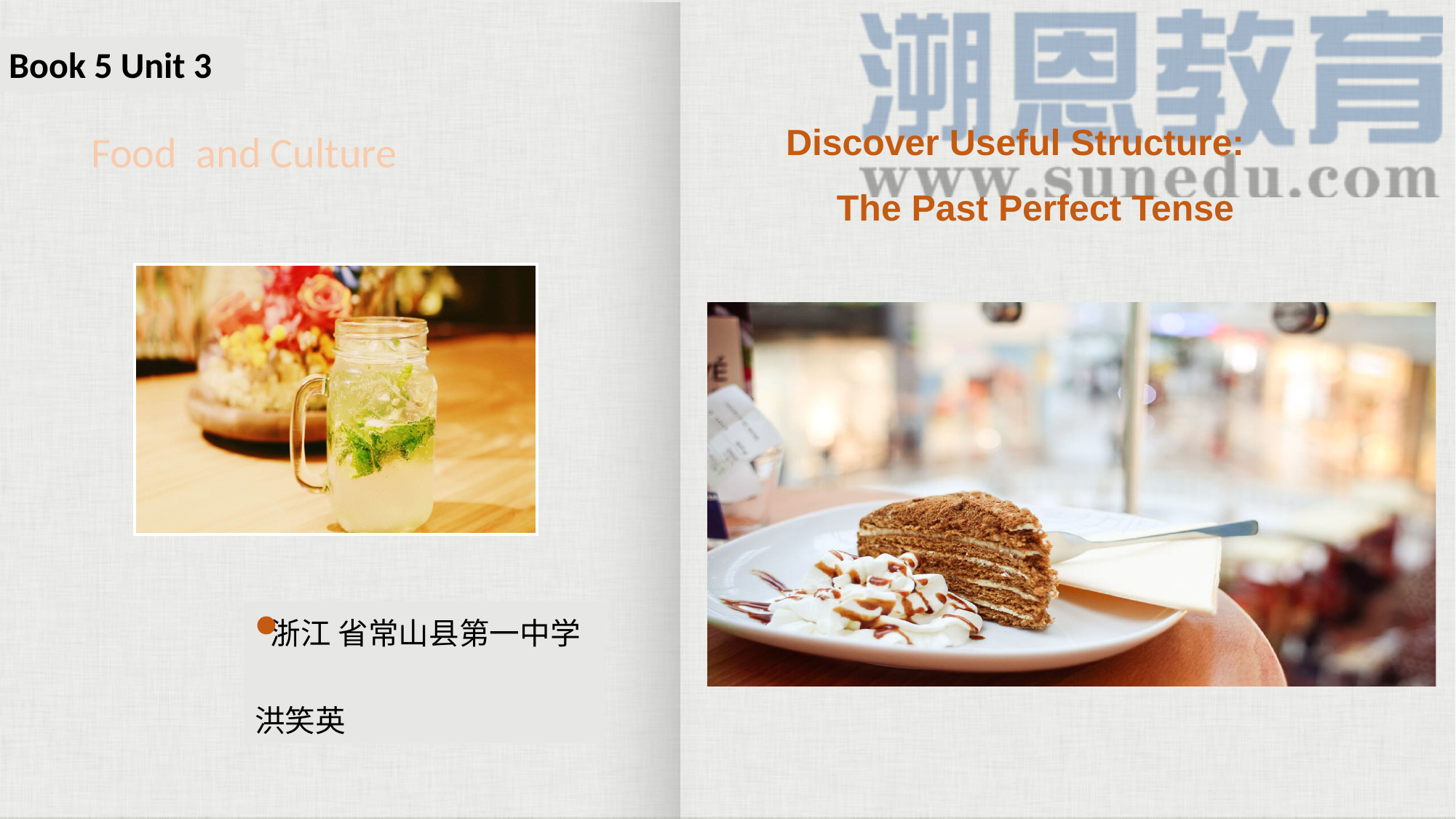

Book 5 Unit 3
Discover Useful Structure:
     The Past Perfect Tense
Food  and Culture

浙江 省常山县第一中学
                                             洪笑英